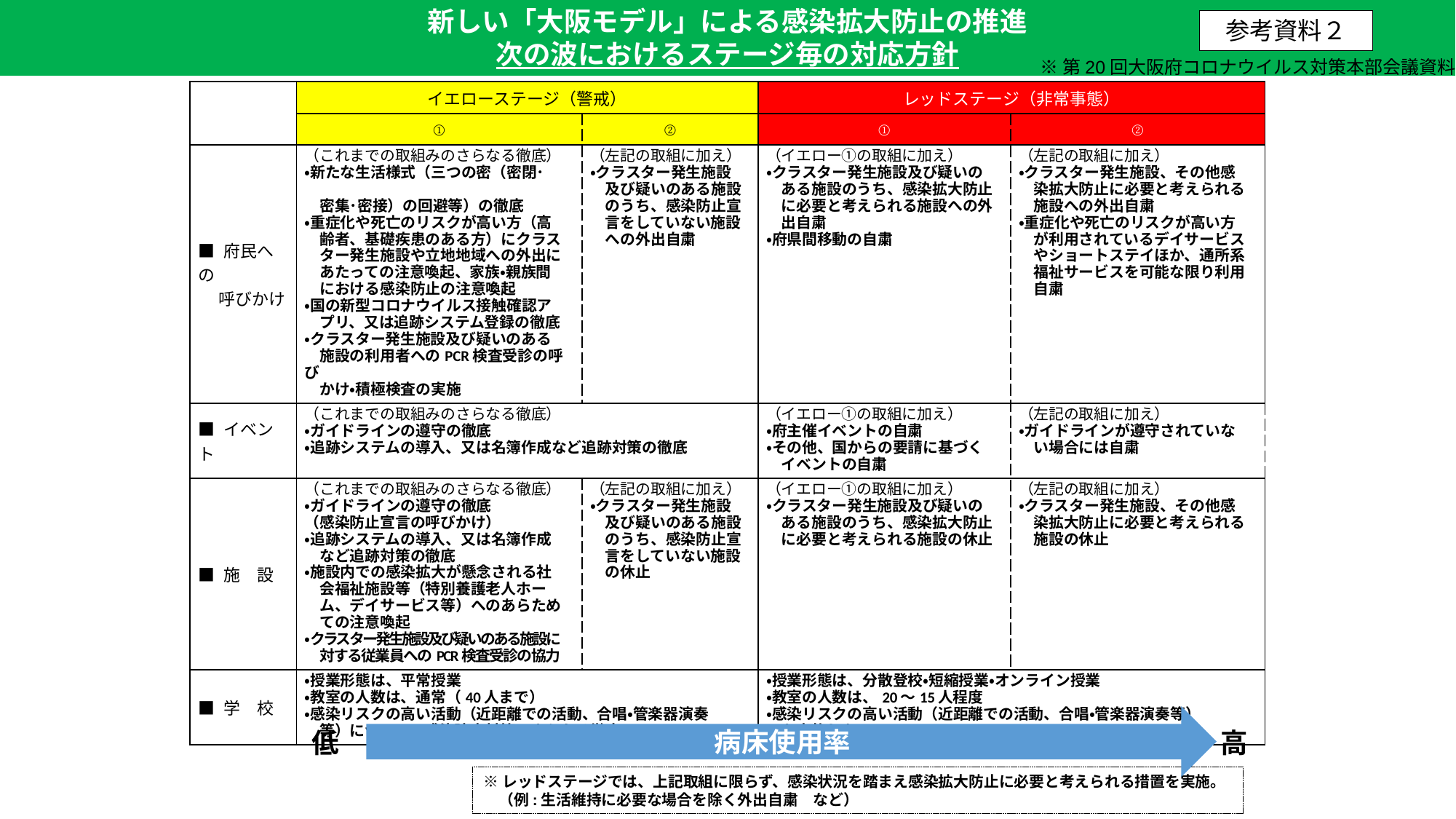

新しい「大阪モデル」による感染拡大防止の推進
次の波におけるステージ毎の対応方針
参考資料２
※第20回大阪府コロナウイルス対策本部会議資料
|  | イエローステージ（警戒） |  | レッドステージ（非常事態） |  |
| --- | --- | --- | --- | --- |
|  | ① | ② | ① | ② |
| ■ 府民への 　 呼びかけ | （これまでの取組みのさらなる徹底） ・新たな生活様式（三つの密（密閉･　　　　　　　　　　　　 　密集･密接）の回避等）の徹底 ・重症化や死亡のリスクが高い方（高 　齢者、基礎疾患のある方）にクラス 　ター発生施設や立地地域への外出に 　あたっての注意喚起、家族・親族間 　における感染防止の注意喚起 ・国の新型コロナウイルス接触確認ア 　プリ、又は追跡システム登録の徹底 ・クラスター発生施設及び疑いのある 　施設の利用者へのPCR検査受診の呼び 　かけ・積極検査の実施 | （左記の取組に加え） ・クラスター発生施設 　及び疑いのある施設 　のうち、感染防止宣 　言をしていない施設 　への外出自粛 | （イエロー①の取組に加え） ・クラスター発生施設及び疑いの 　ある施設のうち、感染拡大防止 　に必要と考えられる施設への外 　出自粛 ・府県間移動の自粛 | （左記の取組に加え） ・クラスター発生施設、その他感 　染拡大防止に必要と考えられる 　施設への外出自粛 ・重症化や死亡のリスクが高い方 　が利用されているデイサービス 　やショートステイほか、通所系 　福祉サービスを可能な限り利用 　自粛 |
| ■ イベント | （これまでの取組みのさらなる徹底） ・ガイドラインの遵守の徹底 ・追跡システムの導入、又は名簿作成など追跡対策の徹底 |  | （イエロー①の取組に加え） ・府主催イベントの自粛 ・その他、国からの要請に基づく 　イベントの自粛 | （左記の取組に加え） ・ガイドラインが遵守されていな 　い場合には自粛 |
| ■ 施　設 | （これまでの取組みのさらなる徹底） ・ガイドラインの遵守の徹底 （感染防止宣言の呼びかけ） ・追跡システムの導入、又は名簿作成 　など追跡対策の徹底 ・施設内での感染拡大が懸念される社 　会福祉施設等（特別養護老人ホー 　ム、デイサービス等）へのあらため 　ての注意喚起 ・クラスター発生施設及び疑いのある施設に 　対する従業員へのPCR検査受診の協力 | （左記の取組に加え） ・クラスター発生施設　 　及び疑いのある施設 　のうち、感染防止宣 　言をしていない施設 　の休止 | （イエロー①の取組に加え） ・クラスター発生施設及び疑いの 　ある施設のうち、感染拡大防止 　に必要と考えられる施設の休止 | （左記の取組に加え） ・クラスター発生施設、その他感 　染拡大防止に必要と考えられる 　施設の休止 |
| ■ 学　校 | ・授業形態は、平常授業 ・教室の人数は、通常（40人まで） ・感染リスクの高い活動（近距離での活動、合唱・管楽器演奏 　等）について、感染防止対策のさらなる徹底 |  | ・授業形態は、分散登校・短縮授業・オンライン授業 ・教室の人数は、20～15人程度 ・感染リスクの高い活動（近距離での活動、合唱・管楽器演奏等） 　を実施しない |  |
病床使用率
高
低
※レッドステージでは、上記取組に限らず、感染状況を踏まえ感染拡大防止に必要と考えられる措置を実施。
　（例:生活維持に必要な場合を除く外出自粛　など）